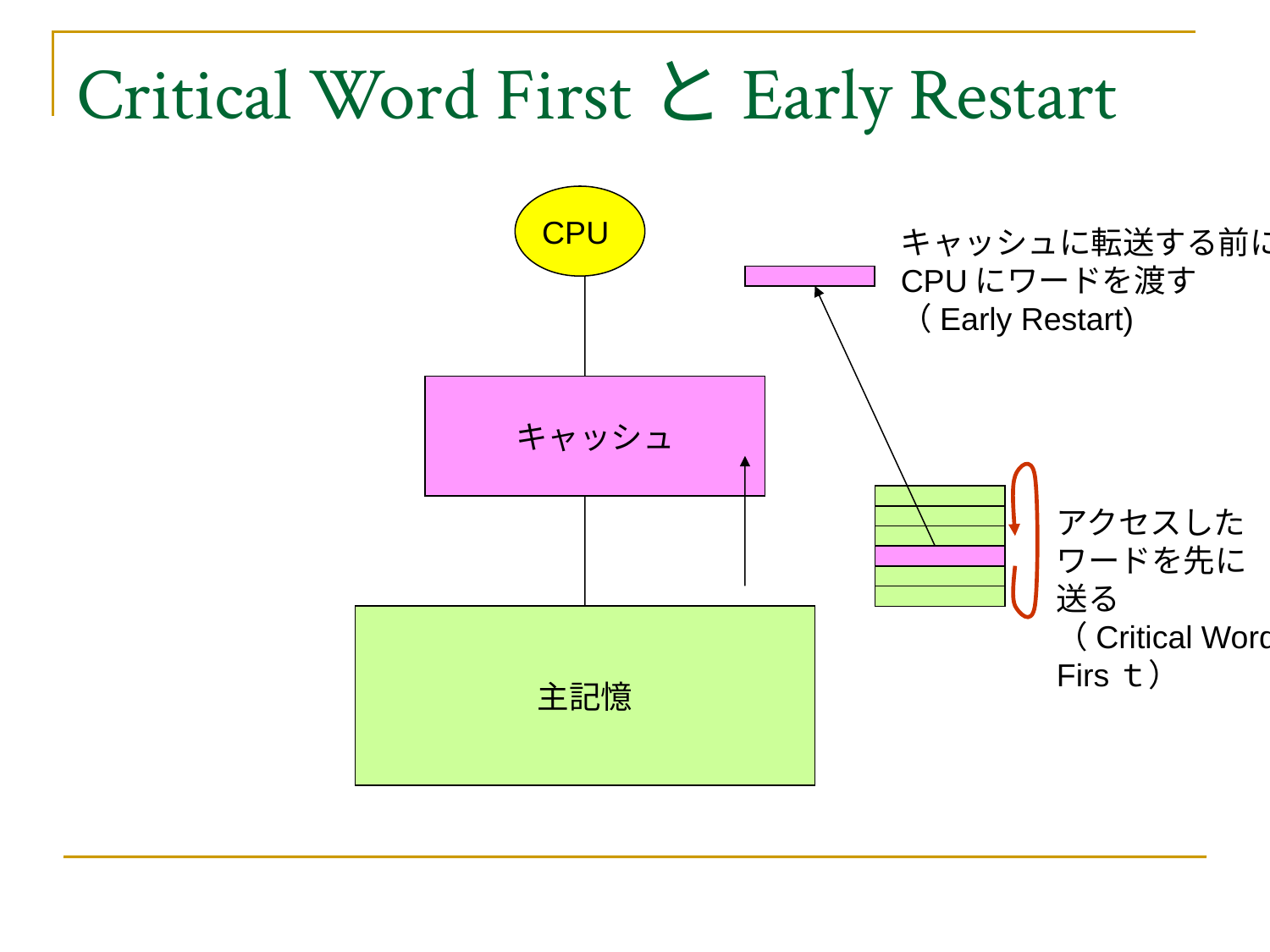

# Critical Word FirstとEarly Restart
CPU
キャッシュに転送する前に
CPUにワードを渡す
（Early Restart)

キャッシュ

アクセスした
ワードを先に
送る
（Critical Word
Firsｔ）

主記憶